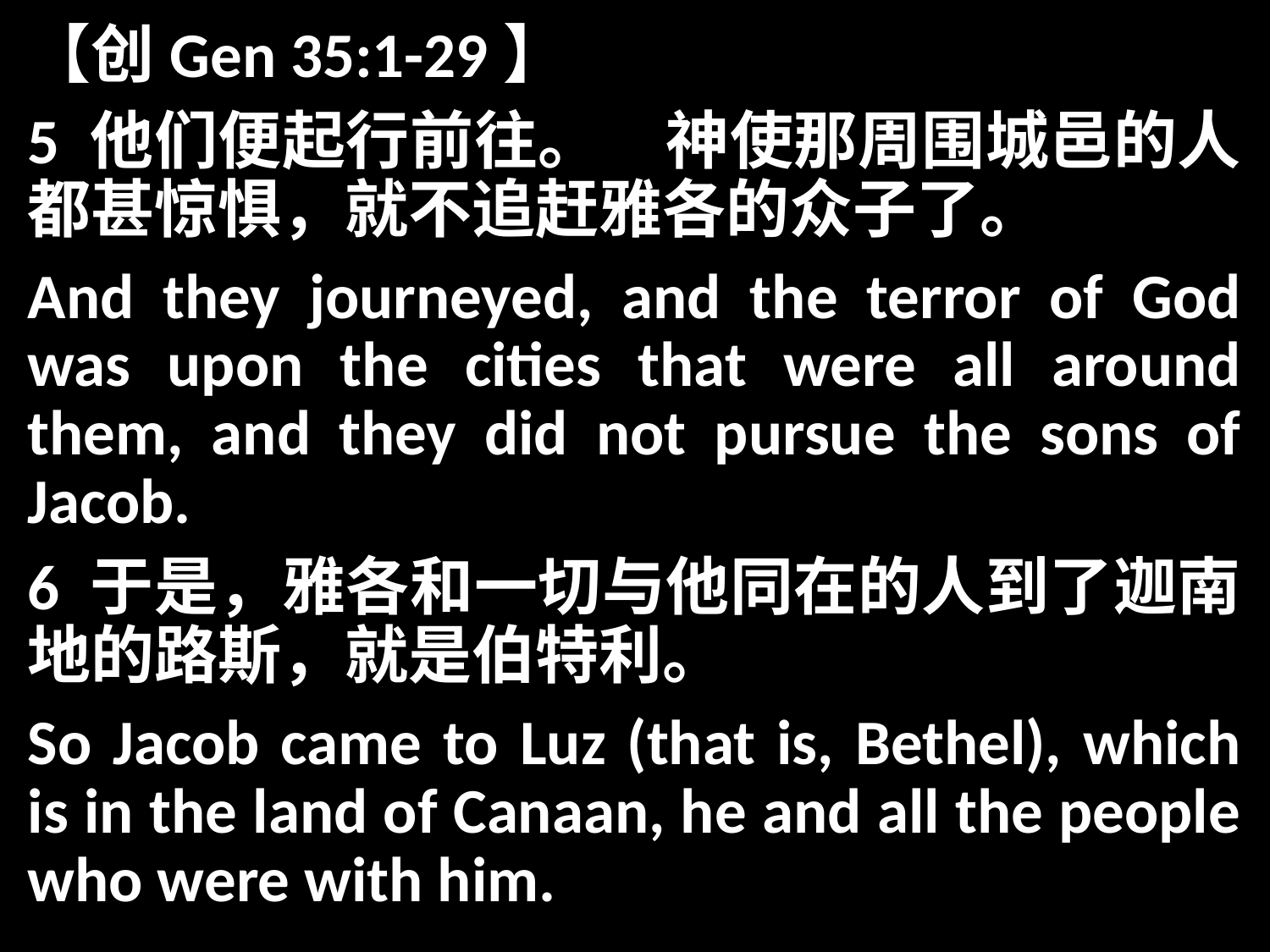

【创Gen 35:1-29】
5 他们便起行前往。　神使那周围城邑的人都甚惊惧，就不追赶雅各的众子了。
And they journeyed, and the terror of God was upon the cities that were all around them, and they did not pursue the sons of Jacob.
6 于是，雅各和一切与他同在的人到了迦南地的路斯，就是伯特利。
So Jacob came to Luz (that is, Bethel), which is in the land of Canaan, he and all the people who were with him.